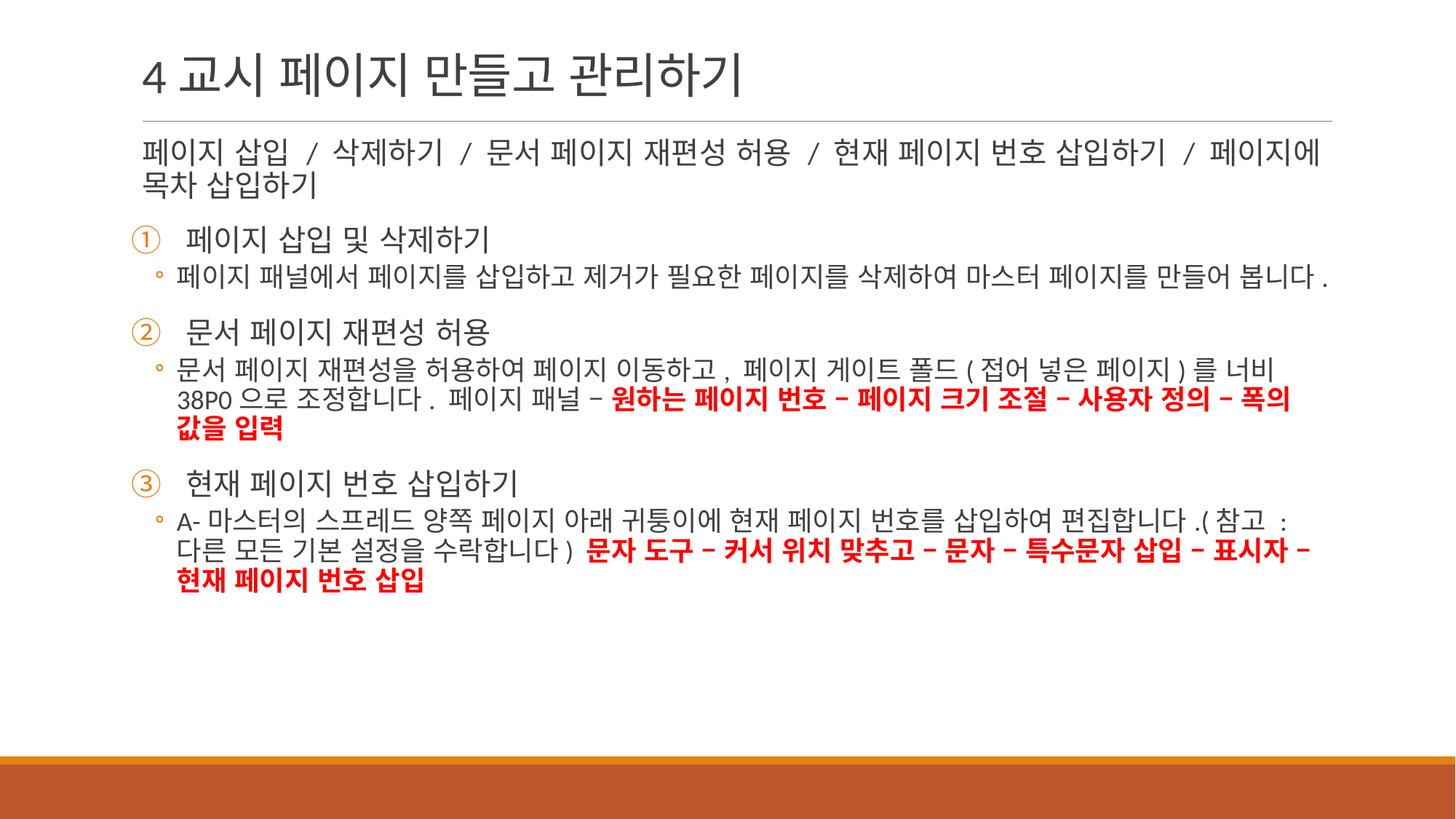

# 4교시 페이지 만들고 관리하기
페이지 삽입 / 삭제하기 / 문서 페이지 재편성 허용 / 현재 페이지 번호 삽입하기 / 페이지에 목차 삽입하기
페이지 삽입 및 삭제하기
페이지 패널에서 페이지를 삽입하고 제거가 필요한 페이지를 삭제하여 마스터 페이지를 만들어 봅니다.
문서 페이지 재편성 허용
문서 페이지 재편성을 허용하여 페이지 이동하고, 페이지 게이트 폴드(접어 넣은 페이지)를 너비 38P0으로 조정합니다. 페이지 패널 – 원하는 페이지 번호 – 페이지 크기 조절 – 사용자 정의 – 폭의 값을 입력
현재 페이지 번호 삽입하기
A-마스터의 스프레드 양쪽 페이지 아래 귀퉁이에 현재 페이지 번호를 삽입하여 편집합니다.(참고 : 다른 모든 기본 설정을 수락합니다) 문자 도구 – 커서 위치 맞추고 – 문자 – 특수문자 삽입 – 표시자 – 현재 페이지 번호 삽입